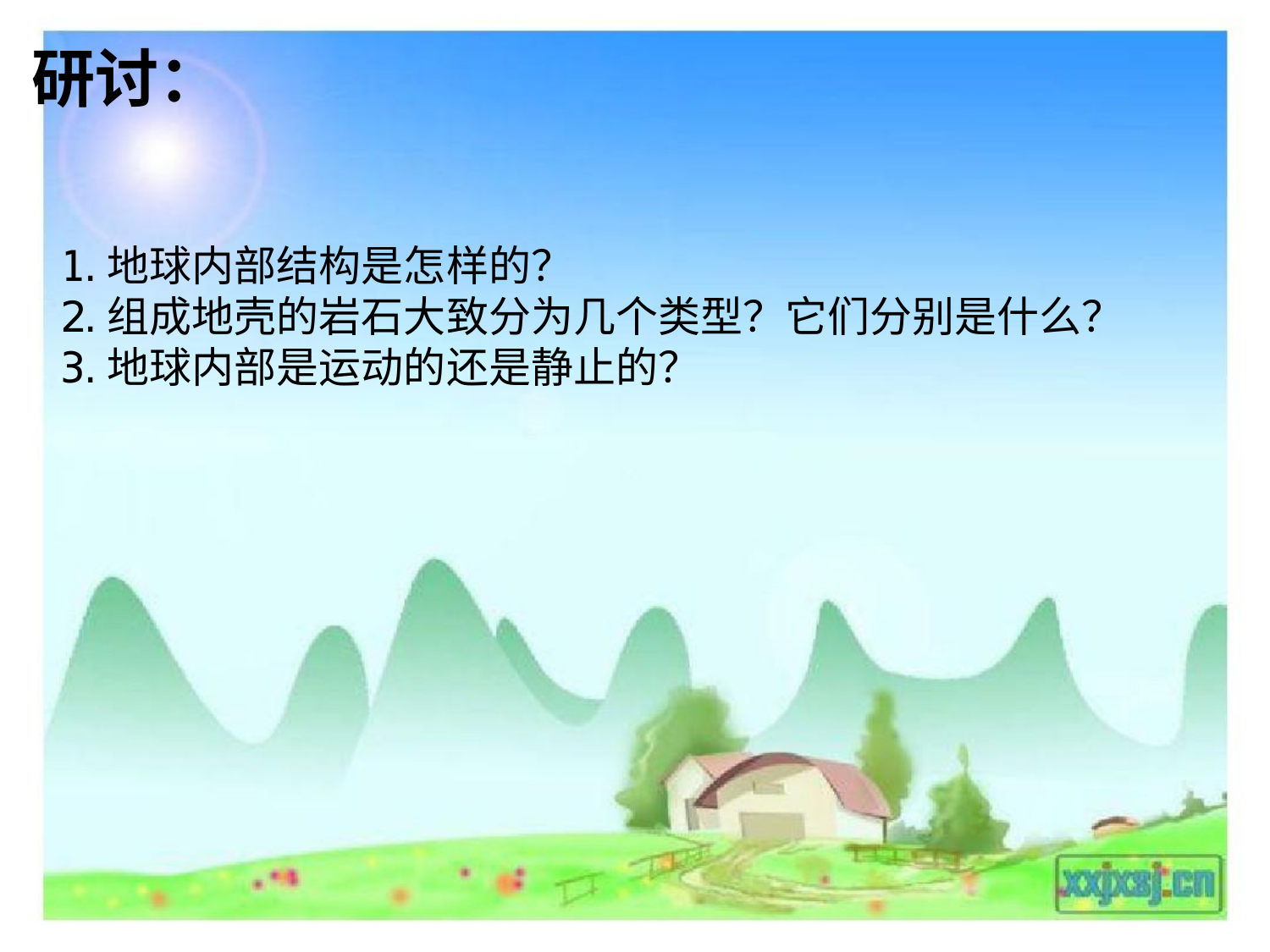

研讨：
1.地球内部结构是怎样的？
2.组成地壳的岩石大致分为几个类型？它们分别是什么？
3.地球内部是运动的还是静止的？